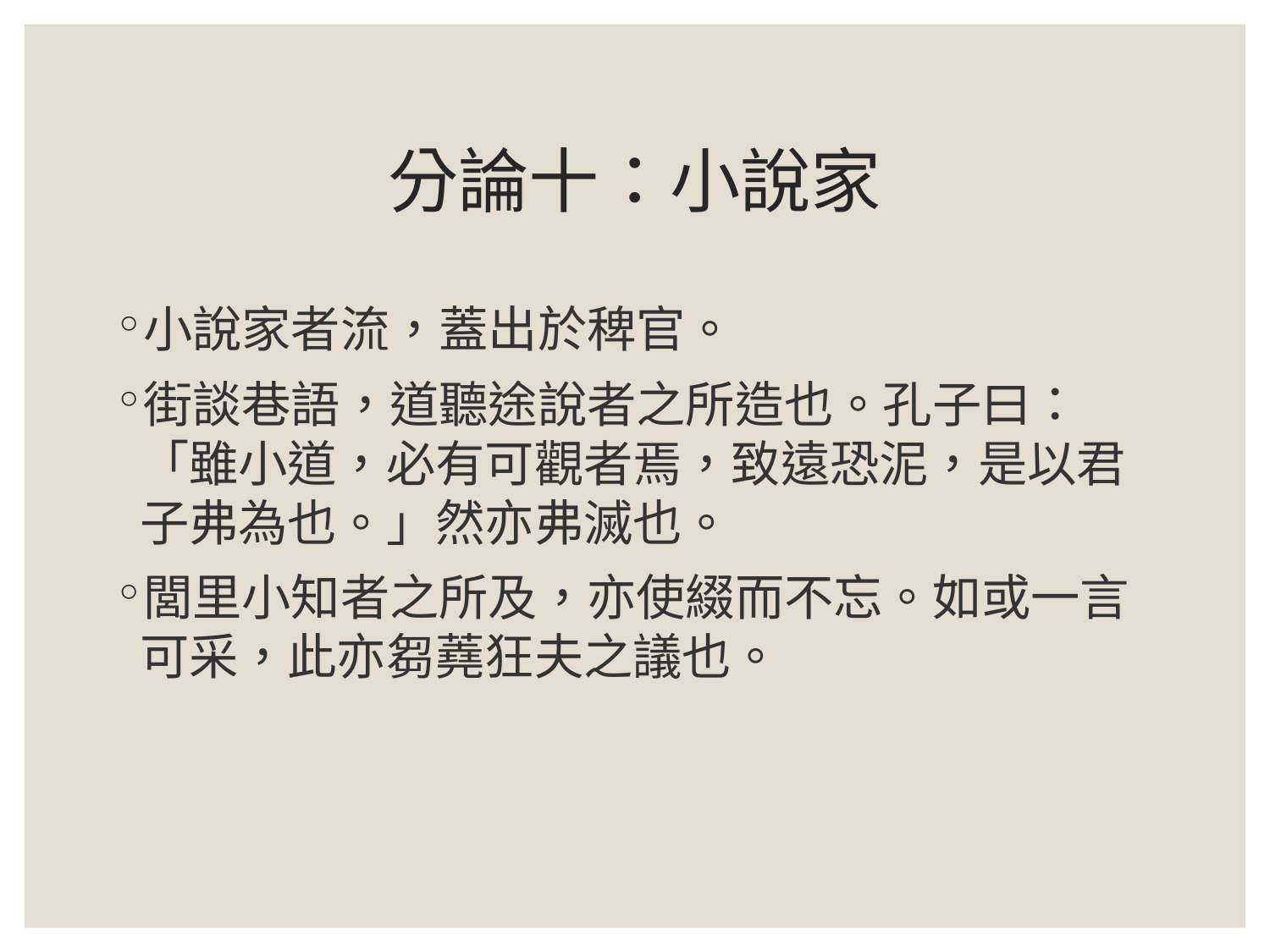

# 分論十：小說家
小說家者流，蓋出於稗官。
街談巷語，道聽途說者之所造也。孔子曰：「雖小道，必有可觀者焉，致遠恐泥，是以君子弗為也。」然亦弗滅也。
閭里小知者之所及，亦使綴而不忘。如或一言可采，此亦芻蕘狂夫之議也。